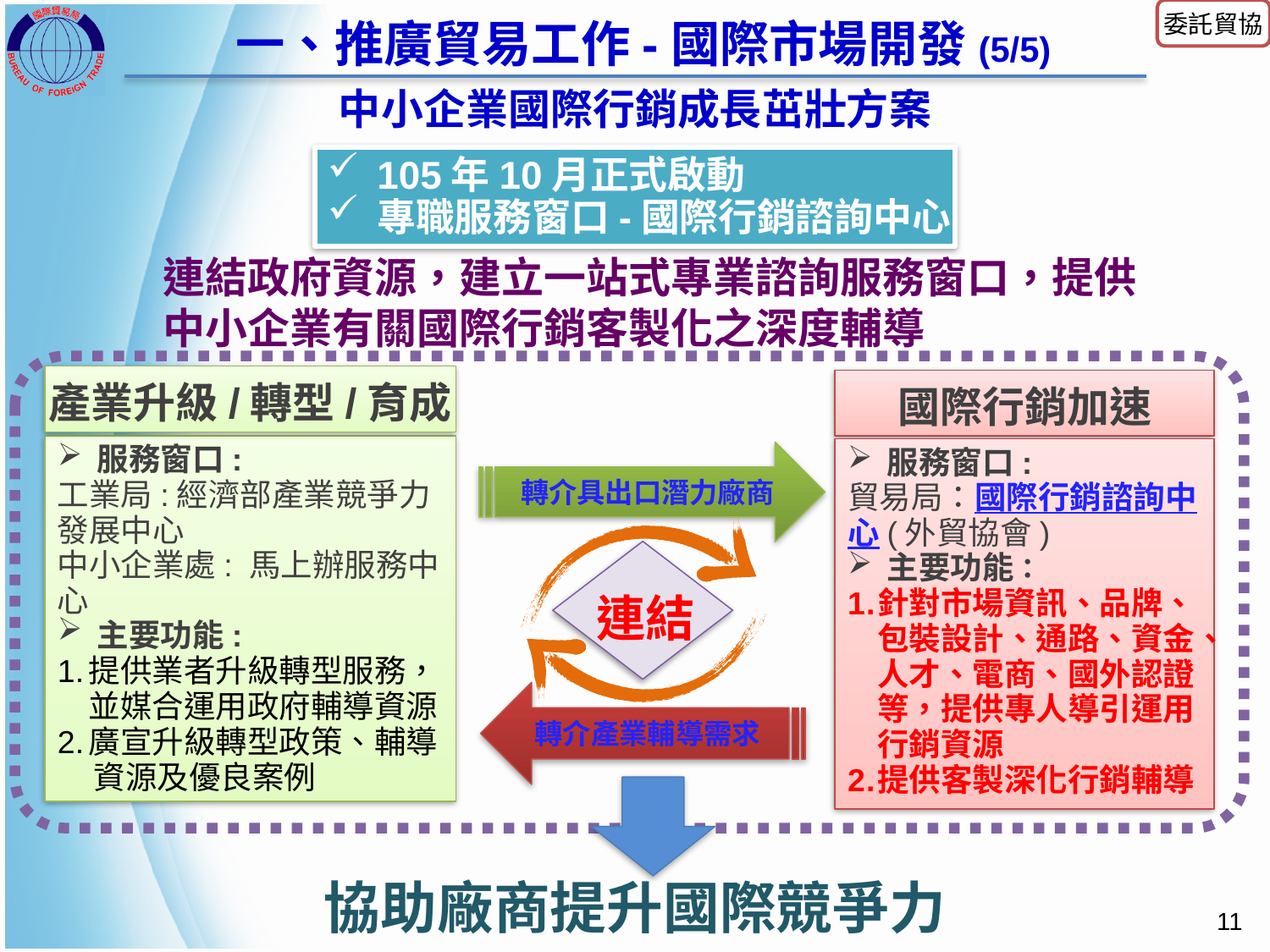

委託貿協
一、推廣貿易工作-國際市場開發(5/5)
中小企業國際行銷成長茁壯方案
105年10月正式啟動
專職服務窗口-國際行銷諮詢中心
連結政府資源，建立一站式專業諮詢服務窗口，提供中小企業有關國際行銷客製化之深度輔導

產業升級/轉型/育成
國際行銷加速
服務窗口:
工業局:經濟部產業競爭力發展中心
中小企業處: 馬上辦服務中心
主要功能:
提供業者升級轉型服務，並媒合運用政府輔導資源
廣宣升級轉型政策、輔導
    資源及優良案例
服務窗口:
貿易局：國際行銷諮詢中心(外貿協會)
主要功能：
針對市場資訊、品牌、包裝設計、通路、資金、人才、電商、國外認證等，提供專人導引運用行銷資源
提供客製深化行銷輔導
轉介具出口潛力廠商

連結
廠商需求

轉介產業輔導需求

協助廠商提升國際競爭力